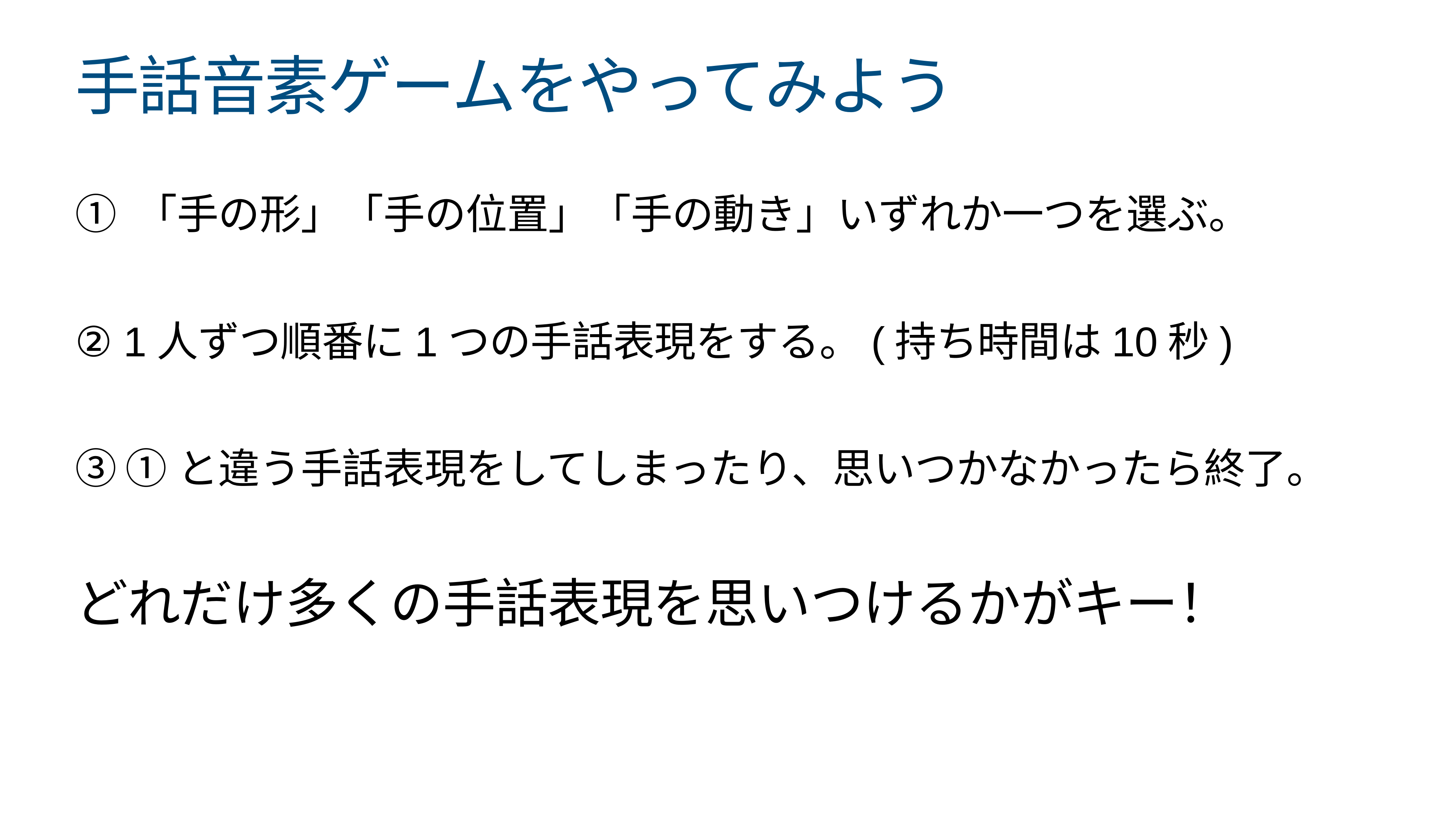

# 手話音素ゲームをやってみよう
① 「手の形」「手の位置」「手の動き」いずれか一つを選ぶ。

② 1人ずつ順番に1つの手話表現をする。(持ち時間は10秒)

③ ①と違う手話表現をしてしまったり、思いつかなかったら終了。

どれだけ多くの手話表現を思いつけるかがキー！